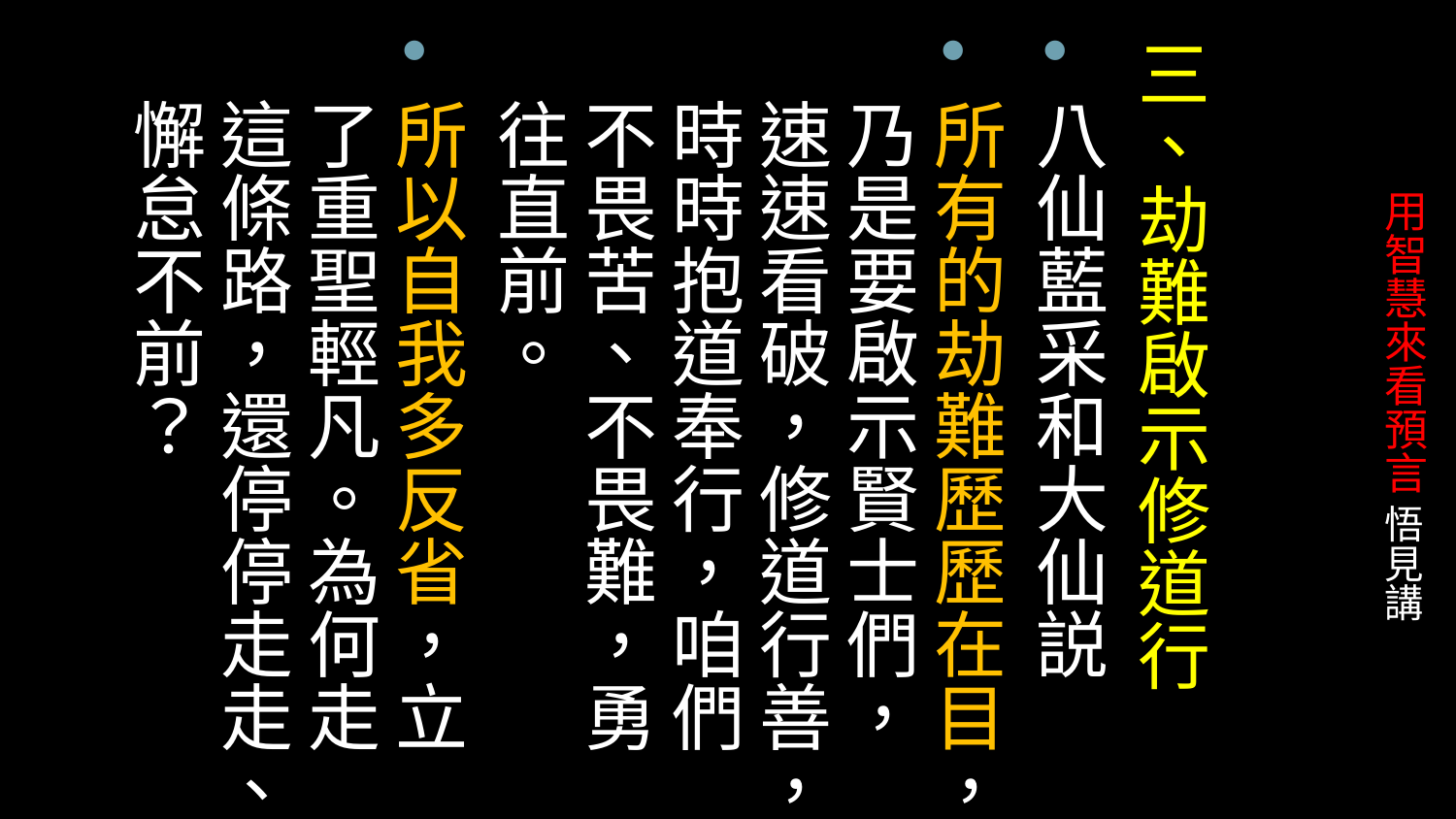

三、劫難啟示修道行
八仙藍采和大仙説
所有的劫難歷歷在目，乃是要啟示賢士們，速速看破，修道行善，時時抱道奉行，咱們不畏苦、不畏難，勇往直前。
所以自我多反省，立了重聖輕凡。為何走這條路，還停停走走、懈怠不前？

# 用智慧來看預言 悟見講